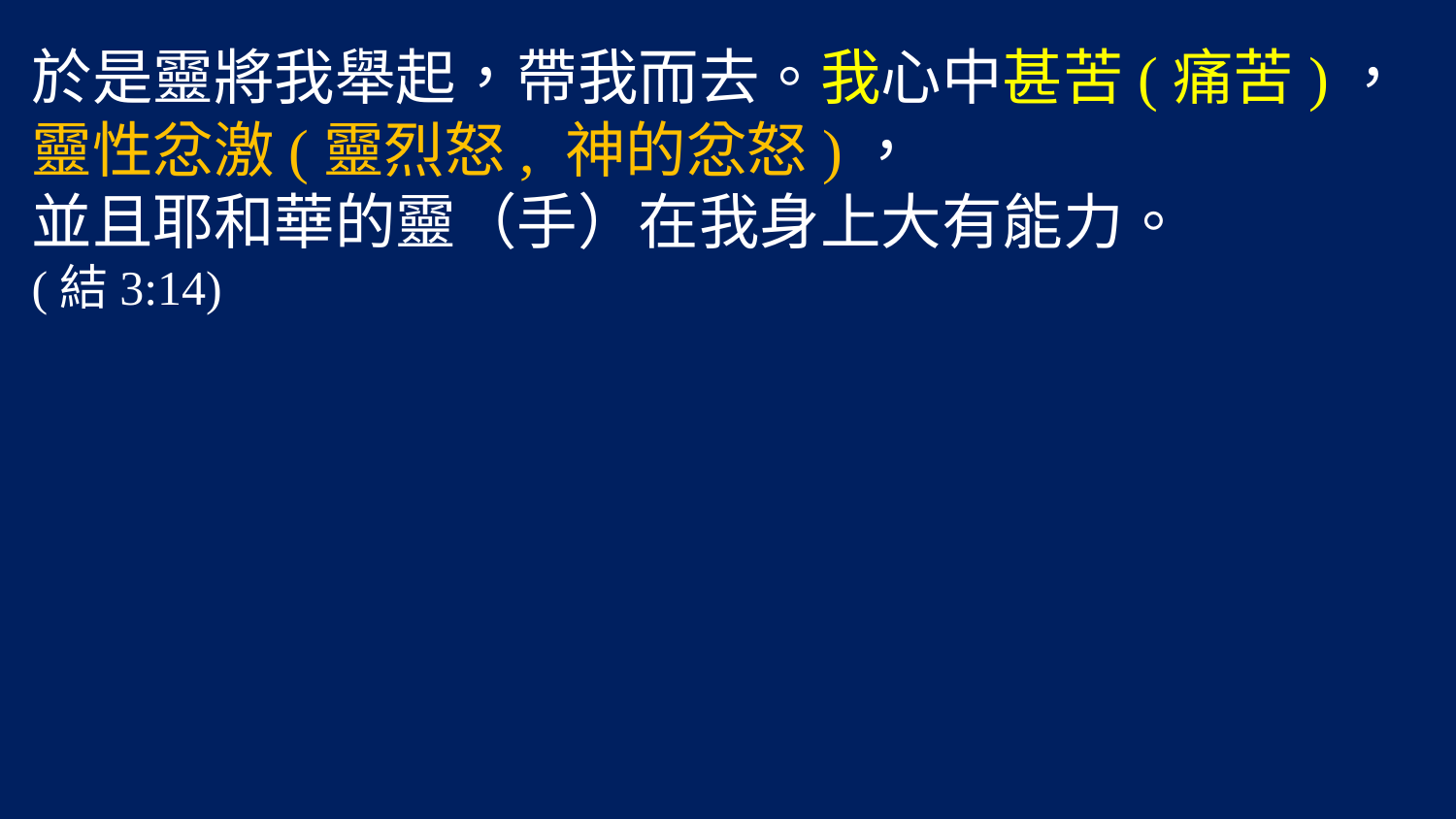

於是靈將我舉起，帶我而去。我心中甚苦(痛苦)，
靈性忿激(靈烈怒, 神的忿怒)，
並且耶和華的靈（手）在我身上大有能力。
(結3:14)